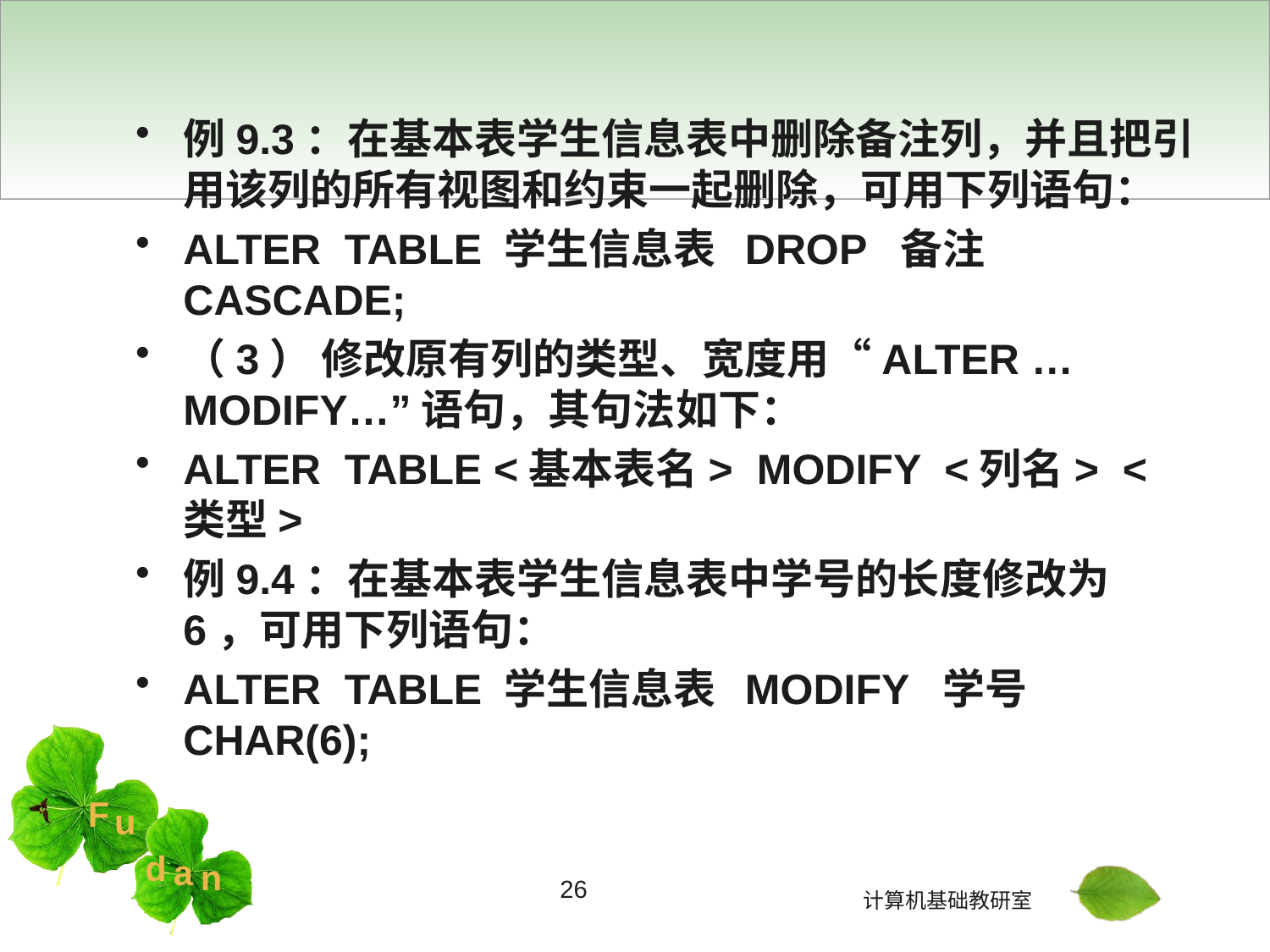

#
例9.3：在基本表学生信息表中删除备注列，并且把引用该列的所有视图和约束一起删除，可用下列语句：
ALTER  TABLE 学生信息表  DROP  备注CASCADE;
（3） 修改原有列的类型、宽度用“ALTER …MODIFY…”语句，其句法如下：
ALTER  TABLE <基本表名>  MODIFY  <列名>  <类型>
例9.4：在基本表学生信息表中学号的长度修改为6，可用下列语句：
ALTER  TABLE 学生信息表  MODIFY  学号  CHAR(6);

26